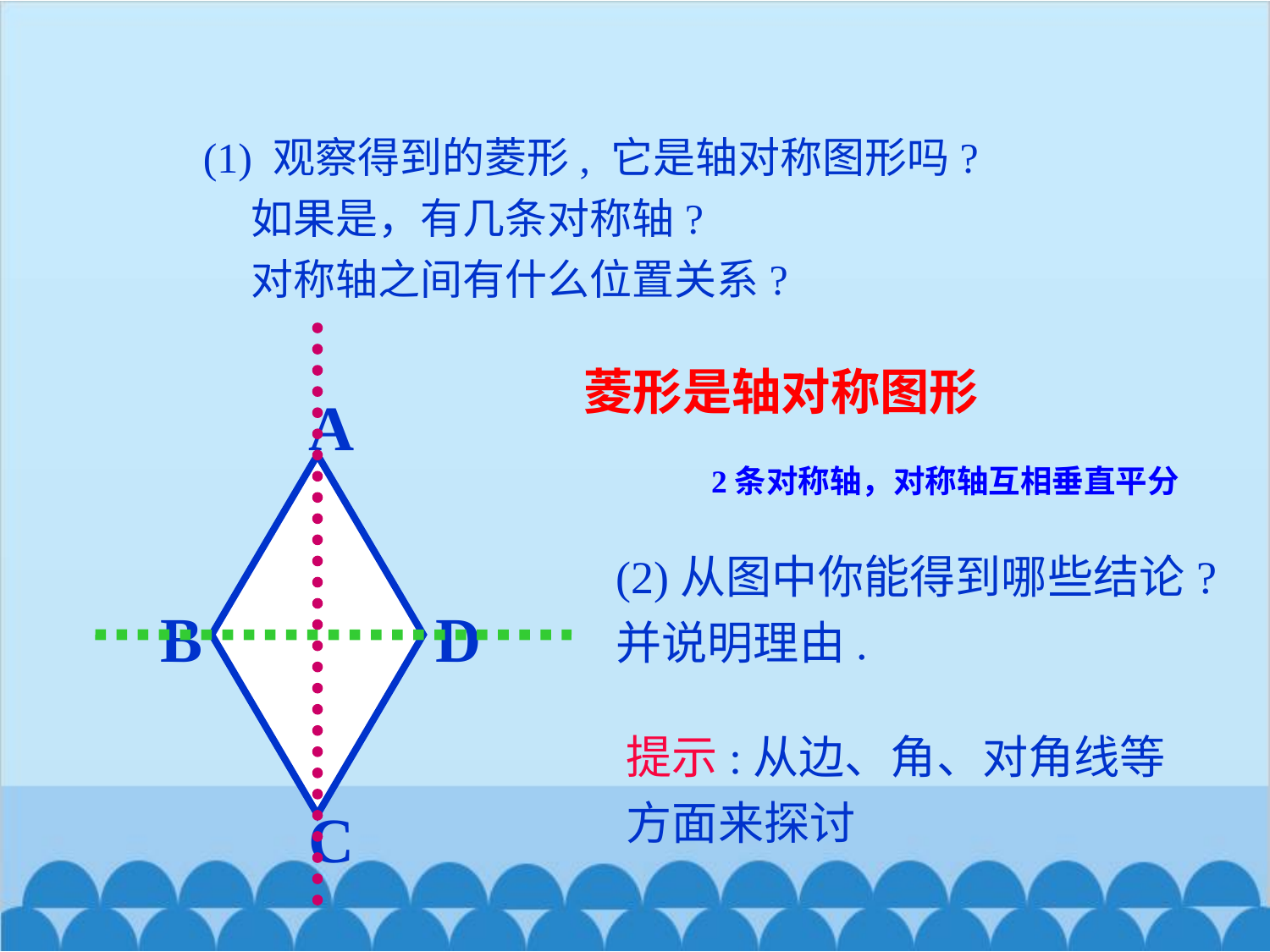

(1) 观察得到的菱形, 它是轴对称图形吗?
    如果是，有几条对称轴?
    对称轴之间有什么位置关系?

菱形是轴对称图形
A

B
D
C
2条对称轴，对称轴互相垂直平分
(2)从图中你能得到哪些结论?并说明理由.

提示:从边、角、对角线等方面来探讨